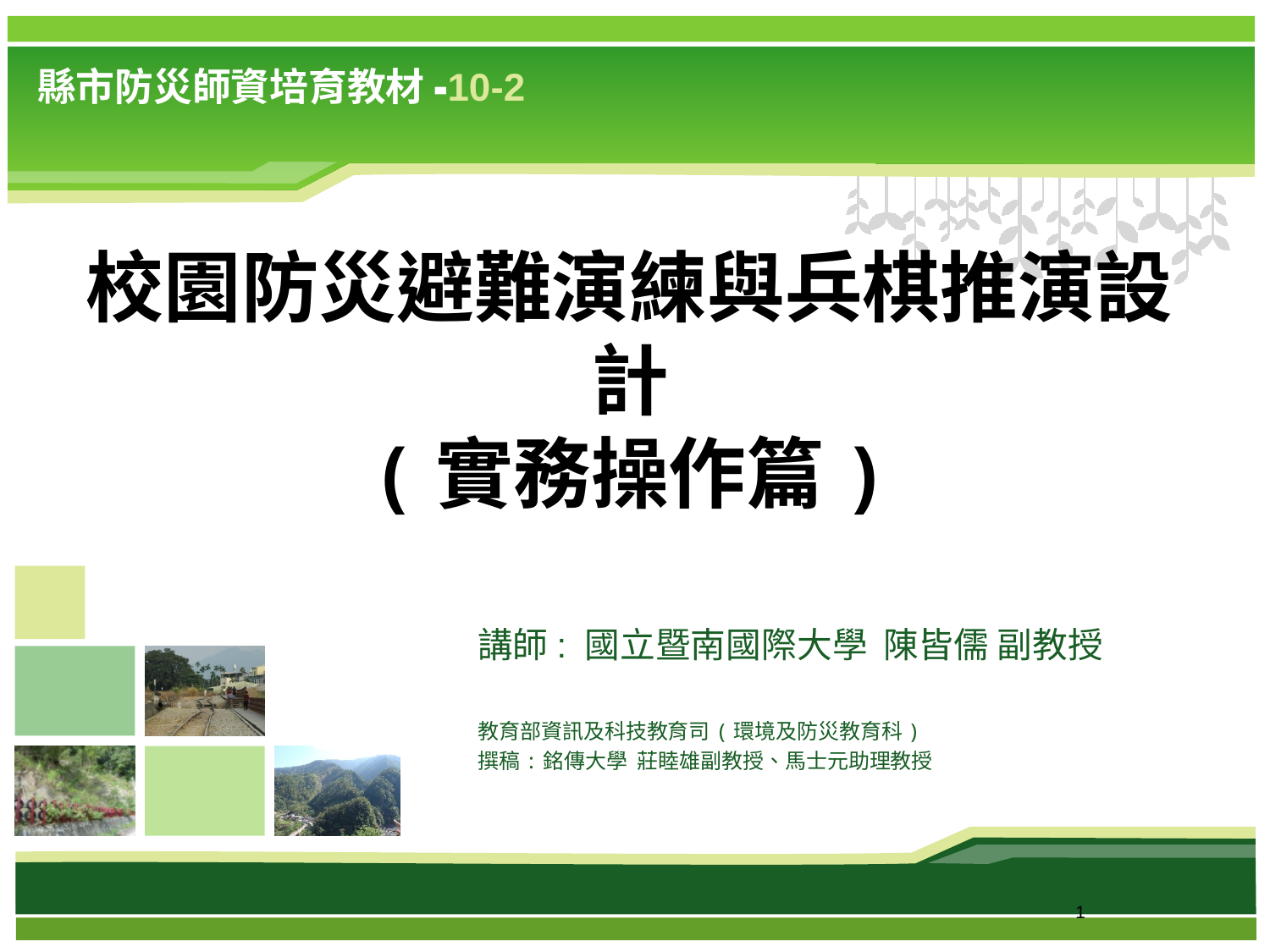

10-2
# 校園防災避難演練與兵棋推演設計 (實務操作篇)
講師: 國立暨南國際大學  陳皆儒 副教授

教育部資訊及科技教育司(環境及防災教育科)
撰稿:銘傳大學  莊睦雄副教授、馬士元助理教授
1